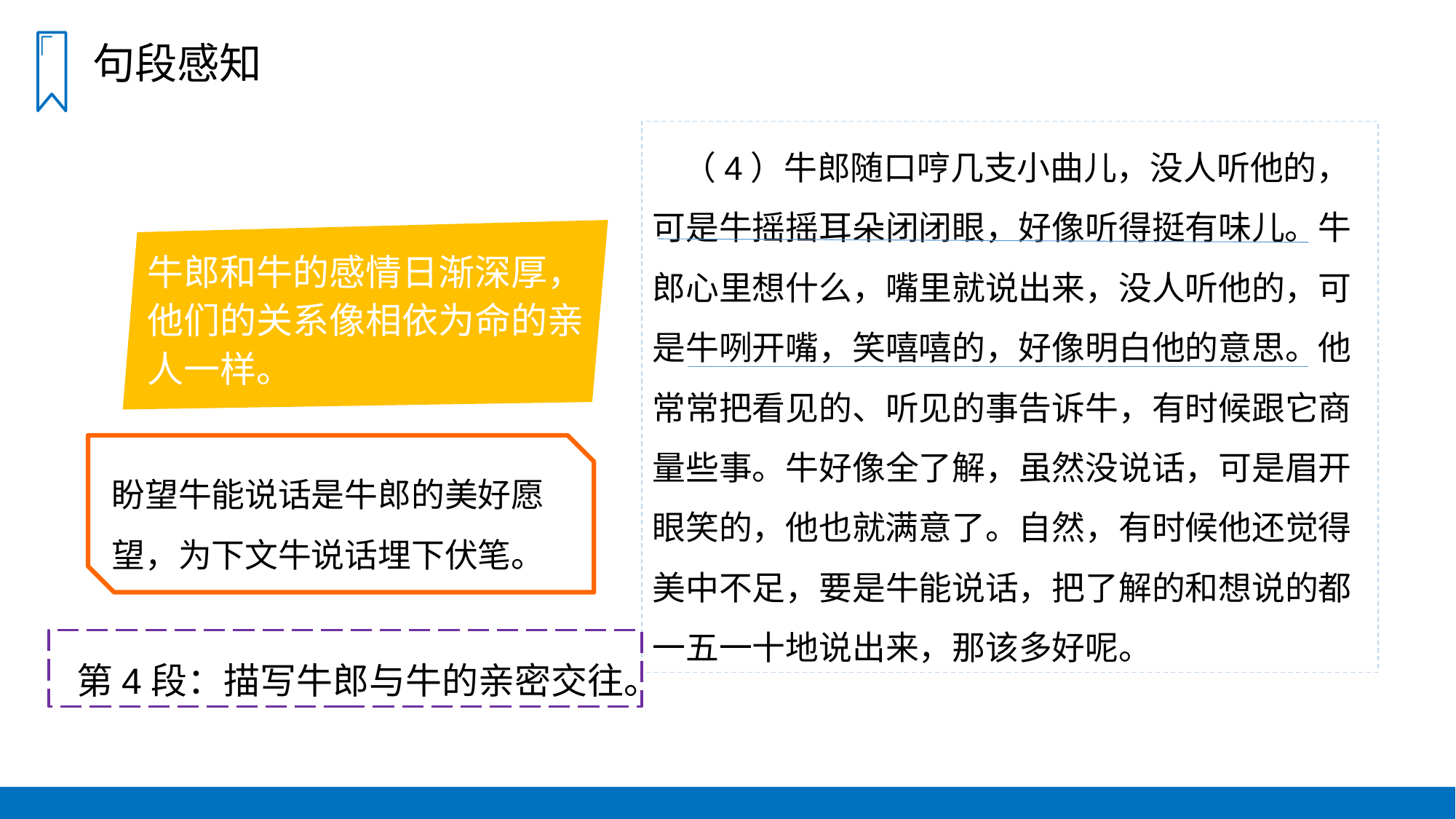

句段感知
   （4）牛郎随口哼几支小曲儿，没人听他的，可是牛摇摇耳朵闭闭眼，好像听得挺有味儿。牛郎心里想什么，嘴里就说出来，没人听他的，可是牛咧开嘴，笑嘻嘻的，好像明白他的意思。他常常把看见的、听见的事告诉牛，有时候跟它商量些事。牛好像全了解，虽然没说话，可是眉开眼笑的，他也就满意了。自然，有时候他还觉得美中不足，要是牛能说话，把了解的和想说的都一五一十地说出来，那该多好呢。

牛郎和牛的感情日渐深厚，他们的关系像相依为命的亲人一样。
盼望牛能说话是牛郎的美好愿望，为下文牛说话埋下伏笔。
 第4段：描写牛郎与牛的亲密交往。